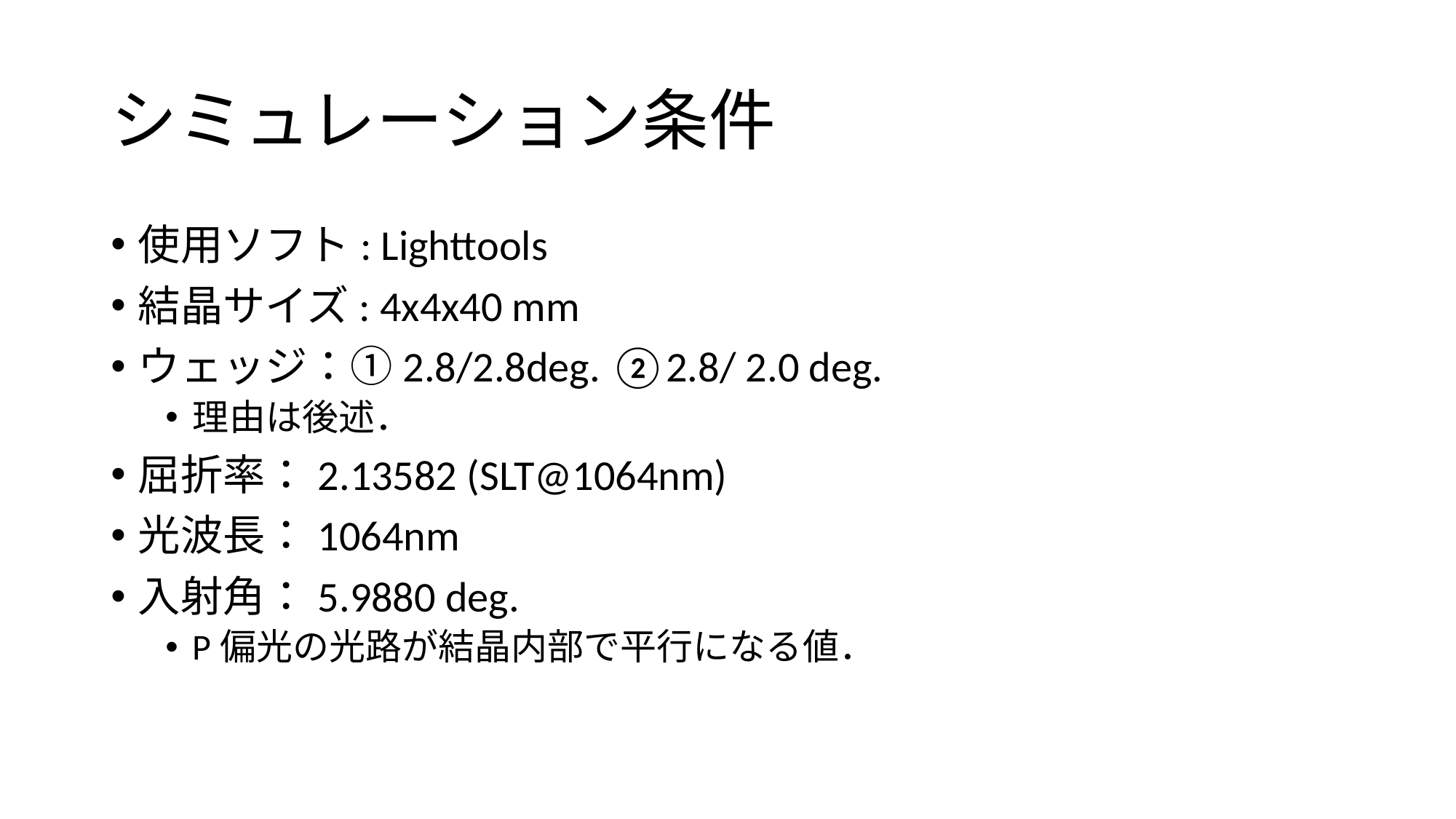

# シミュレーション条件
使用ソフト: Lighttools
結晶サイズ: 4x4x40 mm
ウェッジ：①2.8/2.8deg. ②2.8/ 2.0 deg.
理由は後述．
屈折率：2.13582 (SLT@1064nm)
光波長：1064nm
入射角：5.9880 deg.
P偏光の光路が結晶内部で平行になる値．